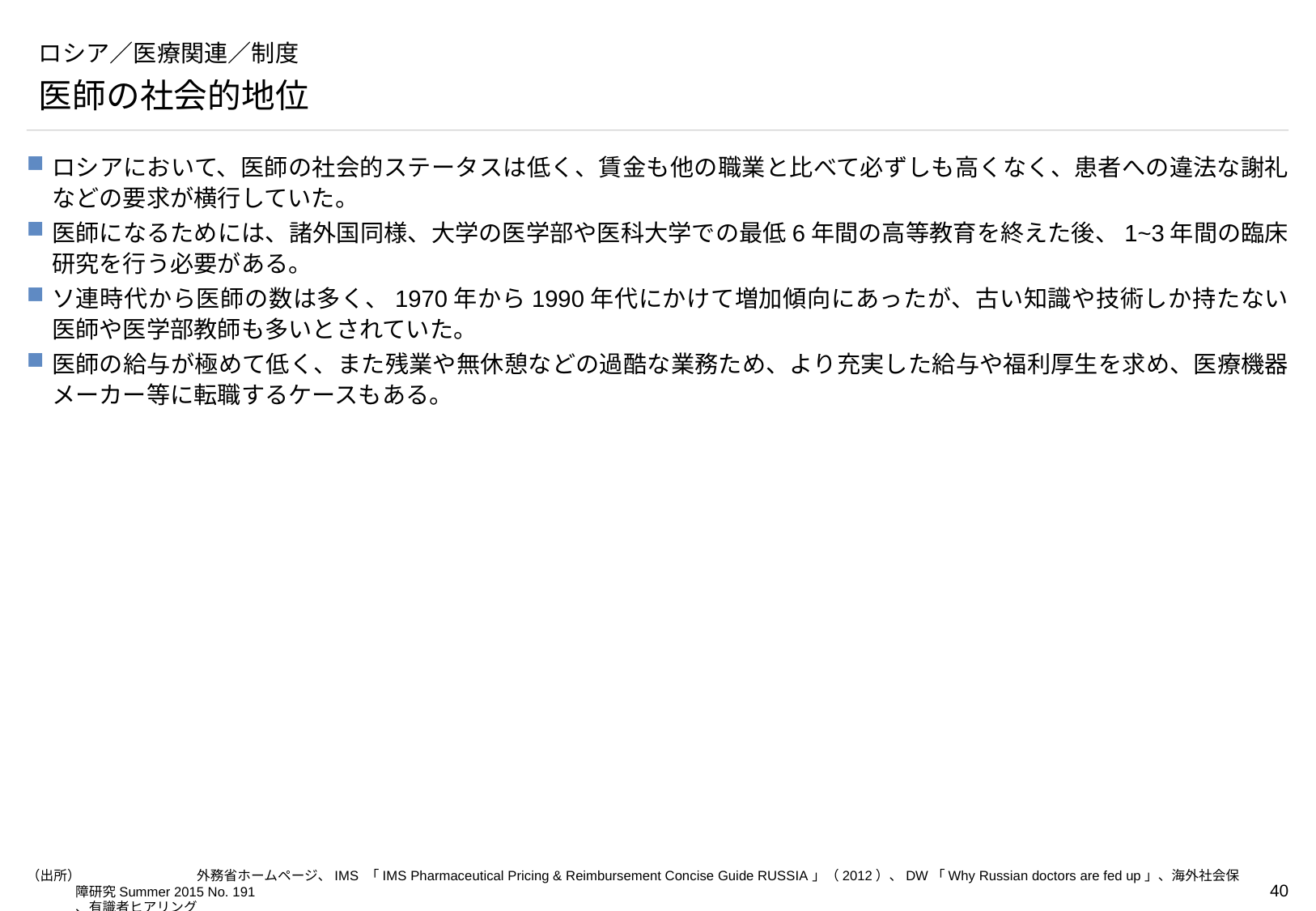

# ロシア／医療関連／制度
医師の社会的地位
ロシアにおいて、医師の社会的ステータスは低く、賃金も他の職業と比べて必ずしも高くなく、患者への違法な謝礼などの要求が横行していた。
医師になるためには、諸外国同様、大学の医学部や医科大学での最低6年間の高等教育を終えた後、1~3年間の臨床研究を行う必要がある。
ソ連時代から医師の数は多く、1970年から1990年代にかけて増加傾向にあったが、古い知識や技術しか持たない医師や医学部教師も多いとされていた。
医師の給与が極めて低く、また残業や無休憩などの過酷な業務ため、より充実した給与や福利厚生を求め、医療機器メーカー等に転職するケースもある。
（出所）	外務省ホームページ、IMS 「IMS Pharmaceutical Pricing & Reimbursement Concise Guide RUSSIA」（2012）、DW「Why Russian doctors are fed up」、海外社会保障研究Summer 2015 No. 191
、有識者ヒアリング